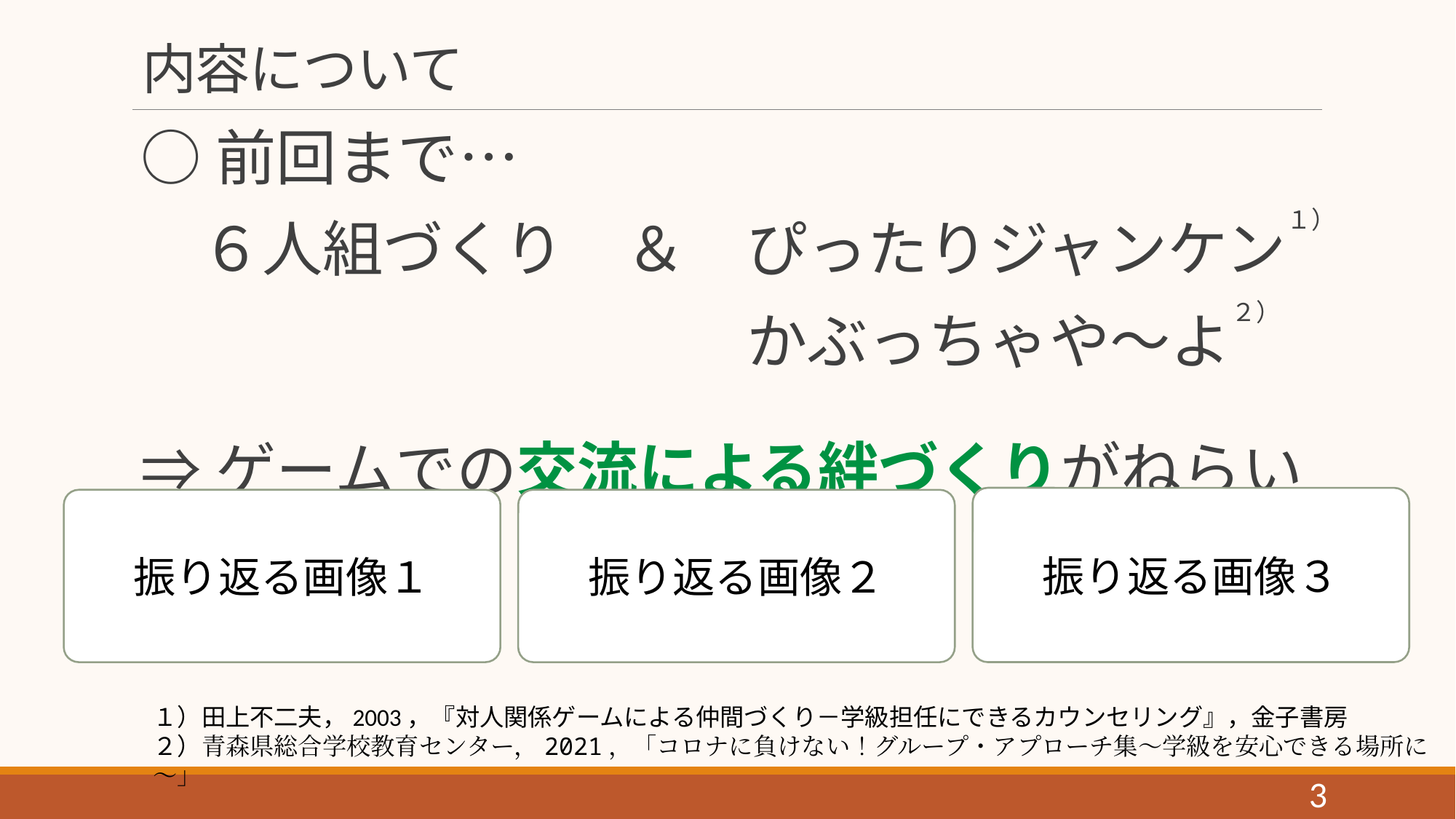

# 内容について
○前回まで…
　６人組づくり　＆　ぴったりジャンケン１）
　　　　　　　　　　かぶっちゃや～よ２）

⇒ゲームでの交流による絆づくりがねらい

振り返る画像３
振り返る画像２
振り返る画像１
１）田上不二夫，2003，『対人関係ゲームによる仲間づくり－学級担任にできるカウンセリング』，金子書房
２）青森県総合学校教育センター，2021，「コロナに負けない！グループ・アプローチ集～学級を安心できる場所に～」
3